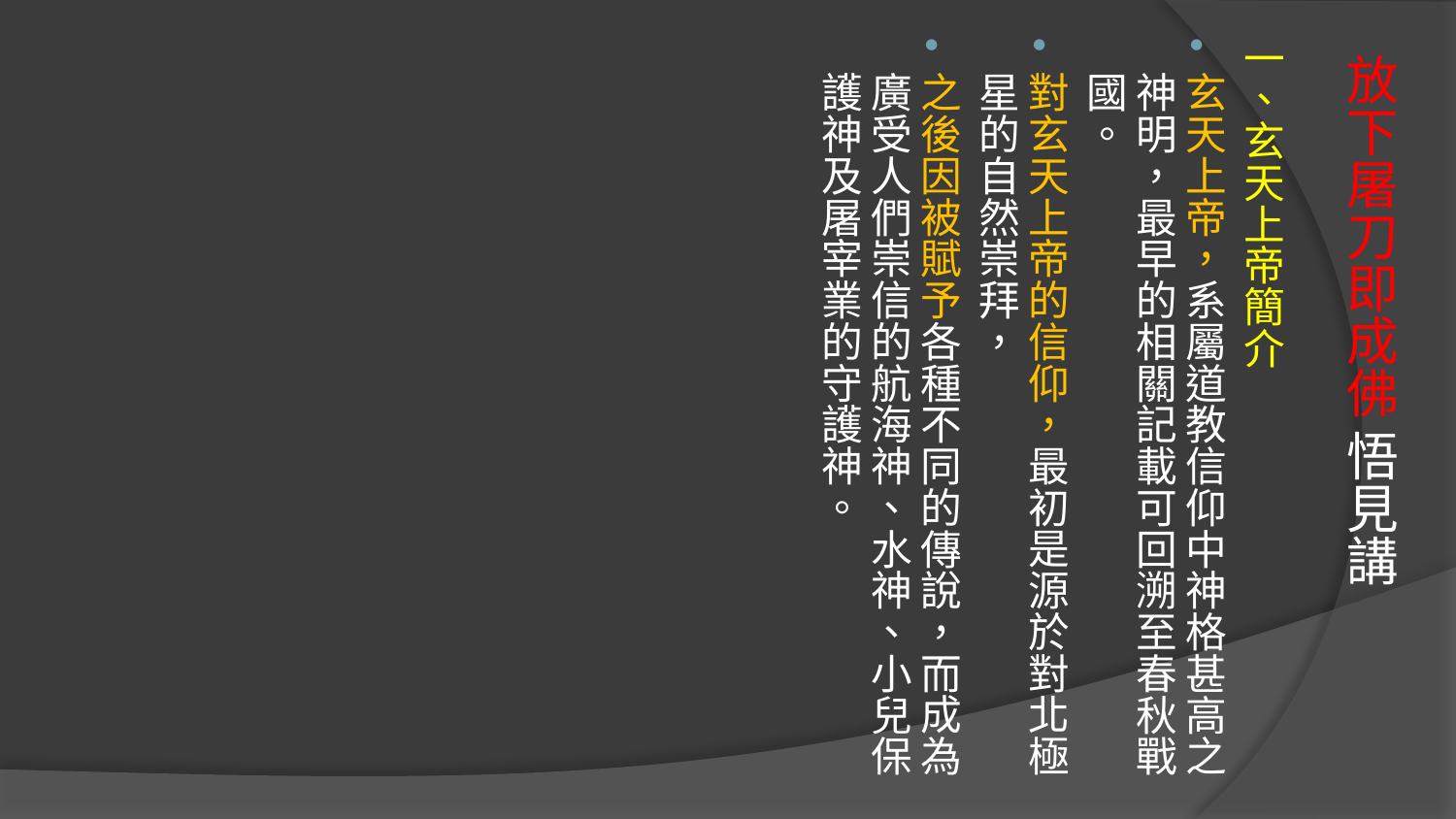

一、玄天上帝簡介
玄天上帝，系屬道教信仰中神格甚高之神明，最早的相關記載可回溯至春秋戰國。
對玄天上帝的信仰，最初是源於對北極星的自然崇拜，
之後因被賦予各種不同的傳說，而成為廣受人們崇信的航海神、水神、小兒保護神及屠宰業的守護神。

# 放下屠刀即成佛 悟見講